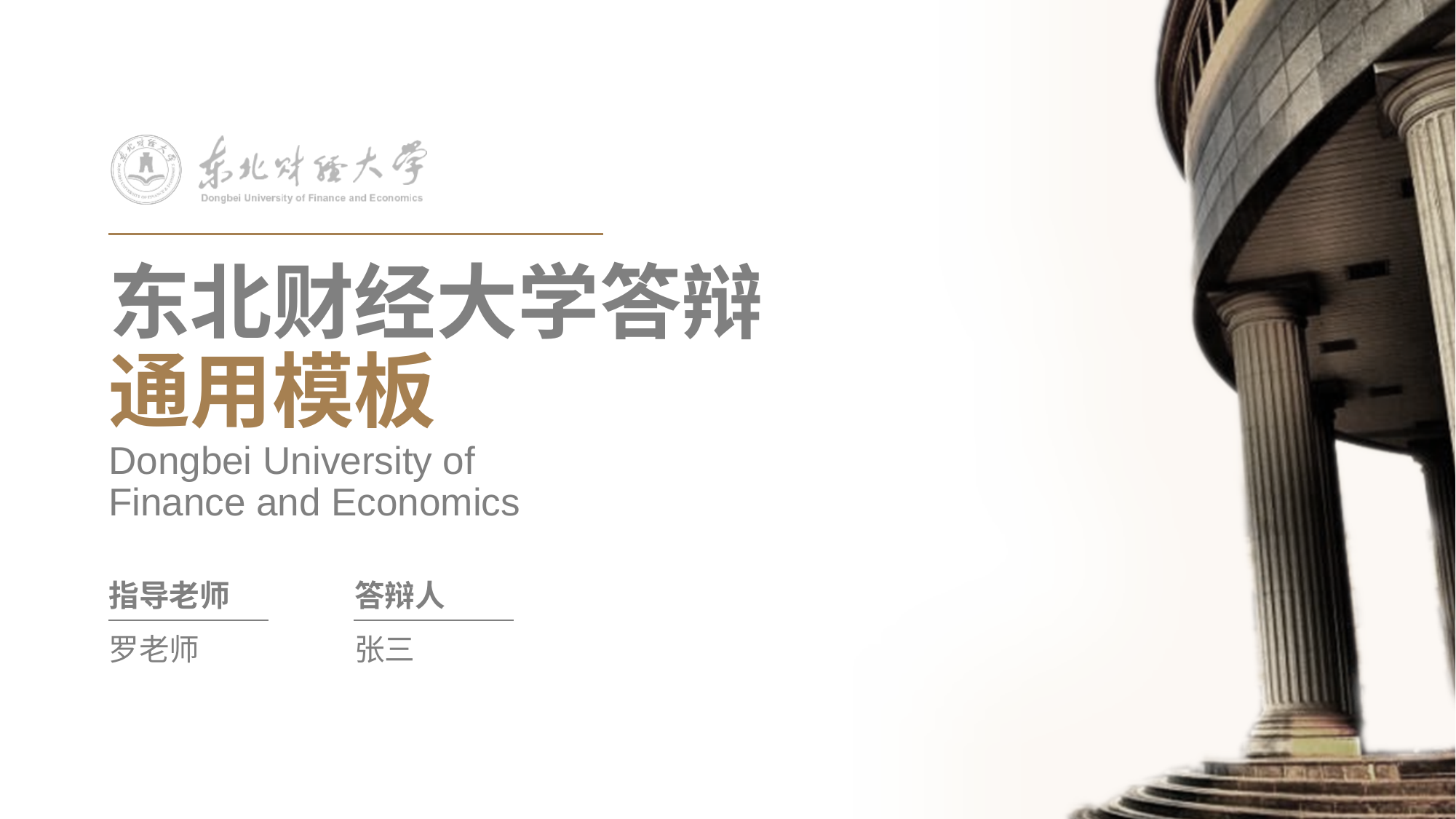

# 东北财经大学答辩 通用模板
Dongbei University of Finance and Economics

指导老师
答辩人
罗老师
张三